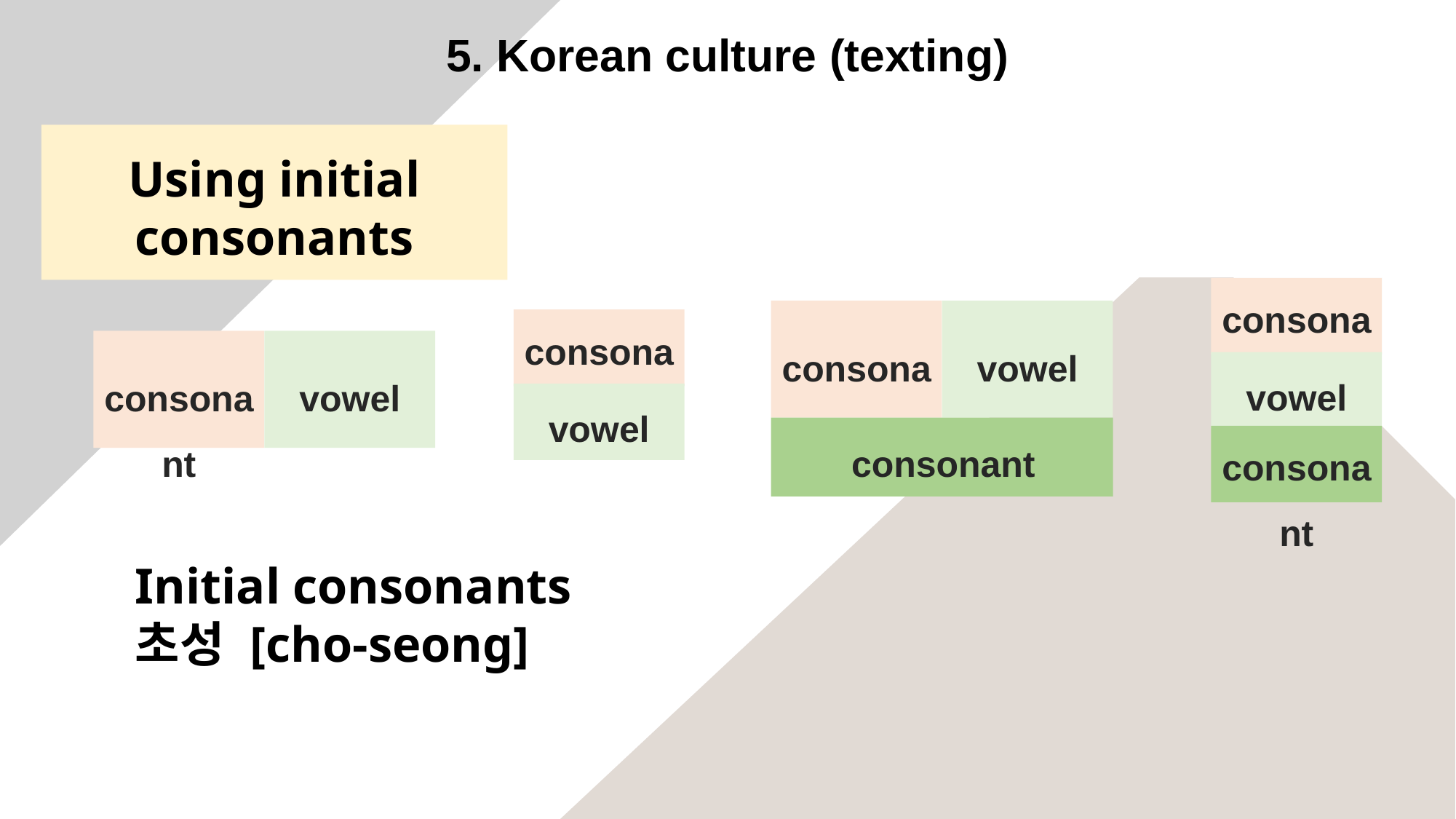

5. Korean culture (texting)

Using initial consonants
consonant

vowel

consonant

vowel

consonant
consonant

consonant

vowel

vowel

consonant
Initial consonants
초성 [cho-seong]